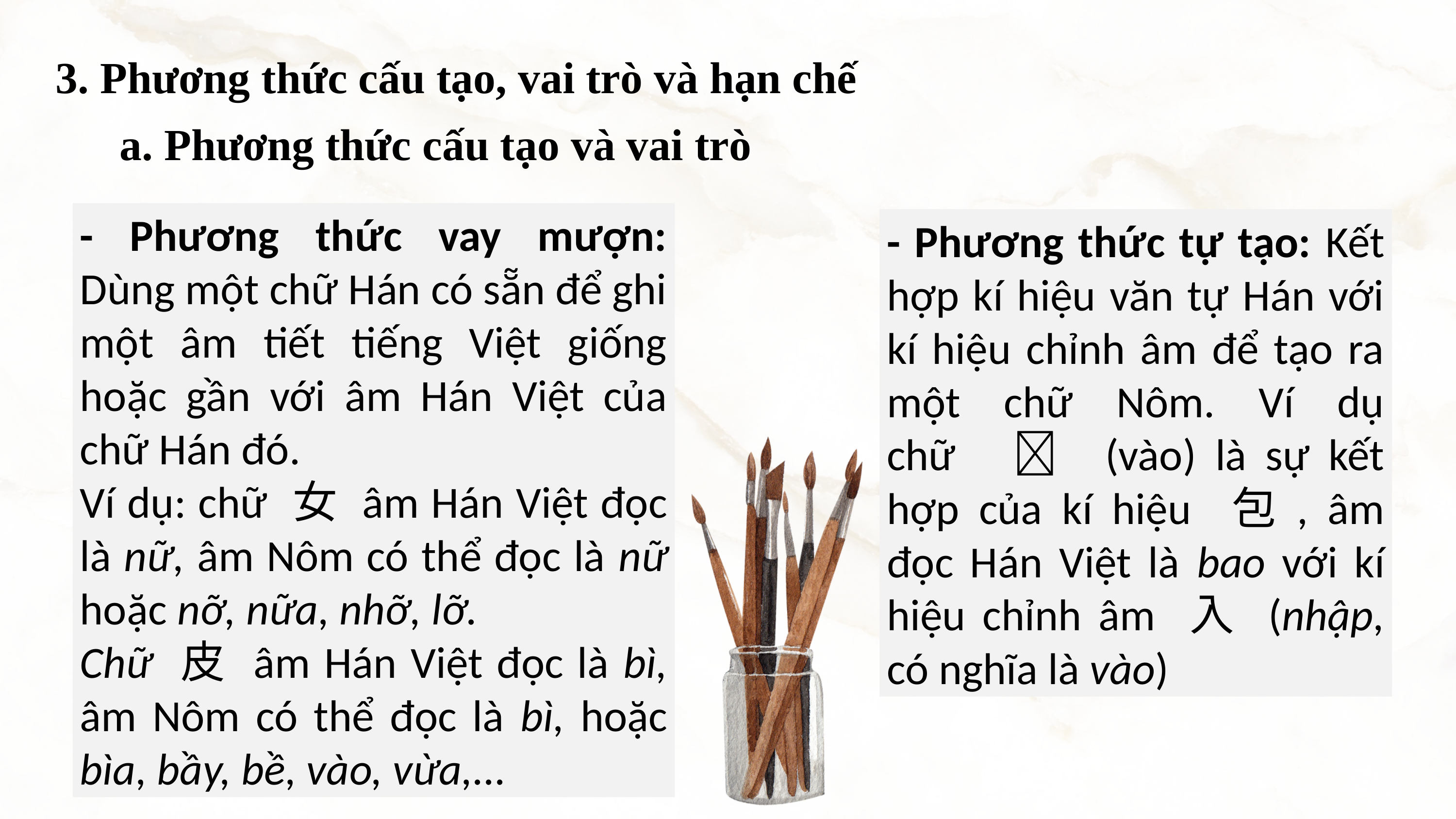

3. Phương thức cấu tạo, vai trò và hạn chế
a. Phương thức cấu tạo và vai trò
- Phương thức vay mượn: Dùng một chữ Hán có sẵn để ghi một âm tiết tiếng Việt giống hoặc gần với âm Hán Việt của chữ Hán đó.
Ví dụ: chữ 女 âm Hán Việt đọc là nữ, âm Nôm có thể đọc là nữ hoặc nỡ, nữa, nhỡ, lỡ.
Chữ 皮 âm Hán Việt đọc là bì, âm Nôm có thể đọc là bì, hoặc bìa, bầy, bề, vào, vừa,...
- Phương thức tự tạo: Kết hợp kí hiệu văn tự Hán với kí hiệu chỉnh âm để tạo ra một chữ Nôm. Ví dụ chữ  𠓨 (vào) là sự kết hợp của kí hiệu 包, âm đọc Hán Việt là bao với kí hiệu chỉnh âm 入 (nhập, có nghĩa là vào)